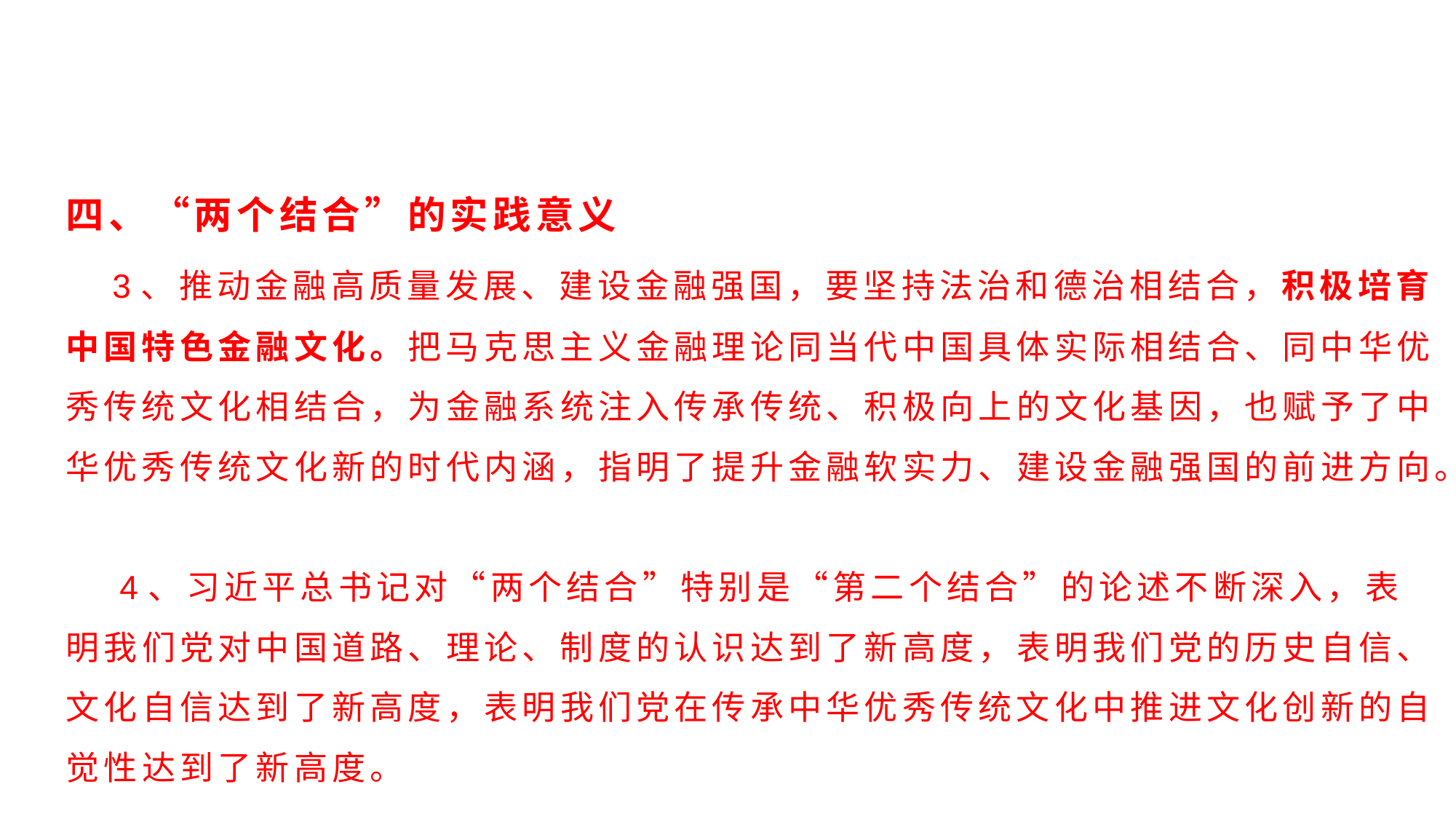

# 四、“两个结合”的实践意义 3、推动金融高质量发展、建设金融强国，要坚持法治和德治相结合，积极培育中国特色金融文化。把马克思主义金融理论同当代中国具体实际相结合、同中华优秀传统文化相结合，为金融系统注入传承传统、积极向上的文化基因，也赋予了中华优秀传统文化新的时代内涵，指明了提升金融软实力、建设金融强国的前进方向。 4、习近平总书记对“两个结合”特别是“第二个结合”的论述不断深入，表明我们党对中国道路、理论、制度的认识达到了新高度，表明我们党的历史自信、文化自信达到了新高度，表明我们党在传承中华优秀传统文化中推进文化创新的自觉性达到了新高度。